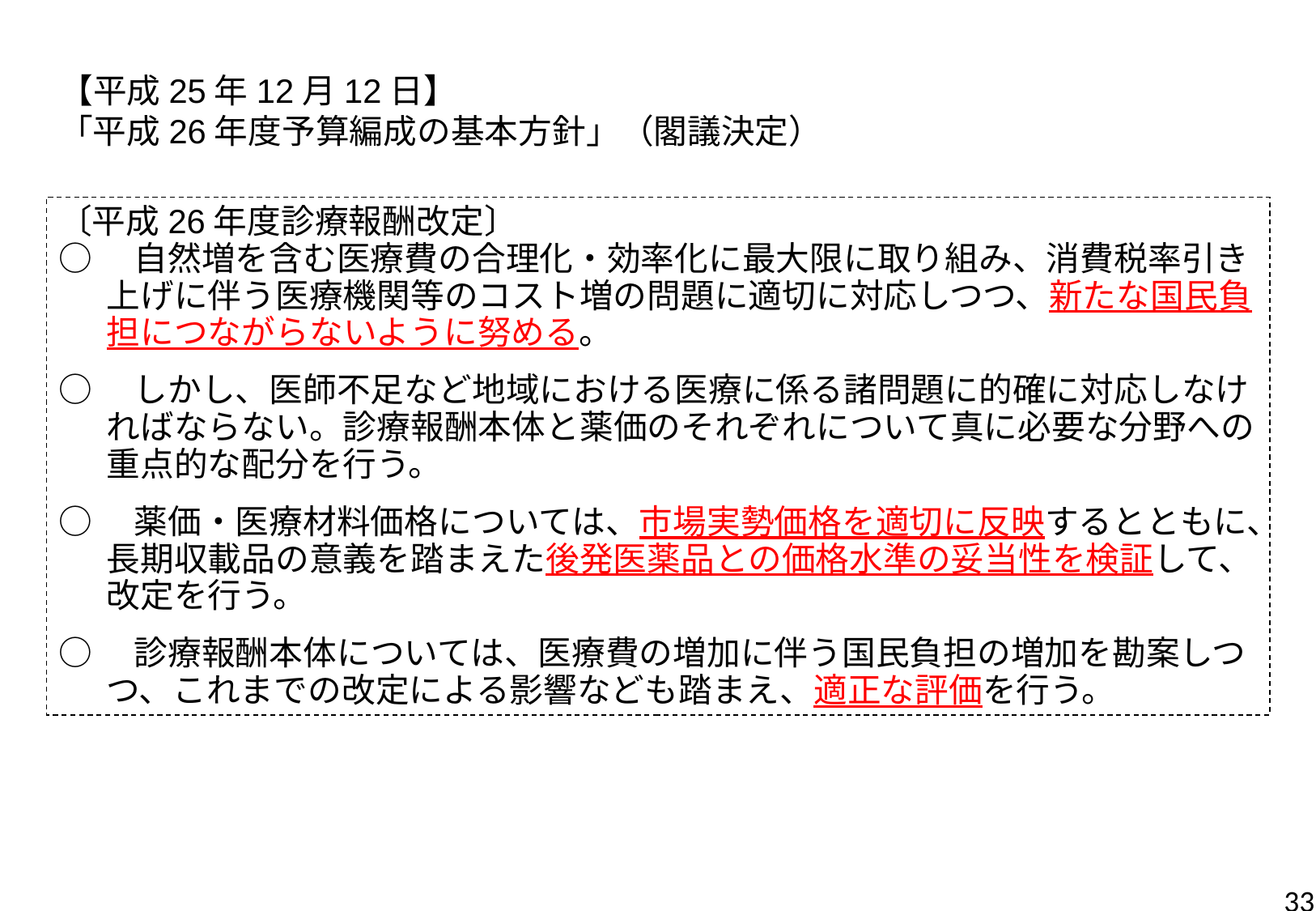

【平成25年12月12日】
「平成26年度予算編成の基本方針」（閣議決定）
〔平成26年度診療報酬改定〕
○　自然増を含む医療費の合理化・効率化に最大限に取り組み、消費税率引き上げに伴う医療機関等のコスト増の問題に適切に対応しつつ、新たな国民負担につながらないように努める。
○　しかし、医師不足など地域における医療に係る諸問題に的確に対応しなければならない。診療報酬本体と薬価のそれぞれについて真に必要な分野への重点的な配分を行う。
○　薬価・医療材料価格については、市場実勢価格を適切に反映するとともに、長期収載品の意義を踏まえた後発医薬品との価格水準の妥当性を検証して、改定を行う。
○　診療報酬本体については、医療費の増加に伴う国民負担の増加を勘案しつつ、これまでの改定による影響なども踏まえ、適正な評価を行う。
33